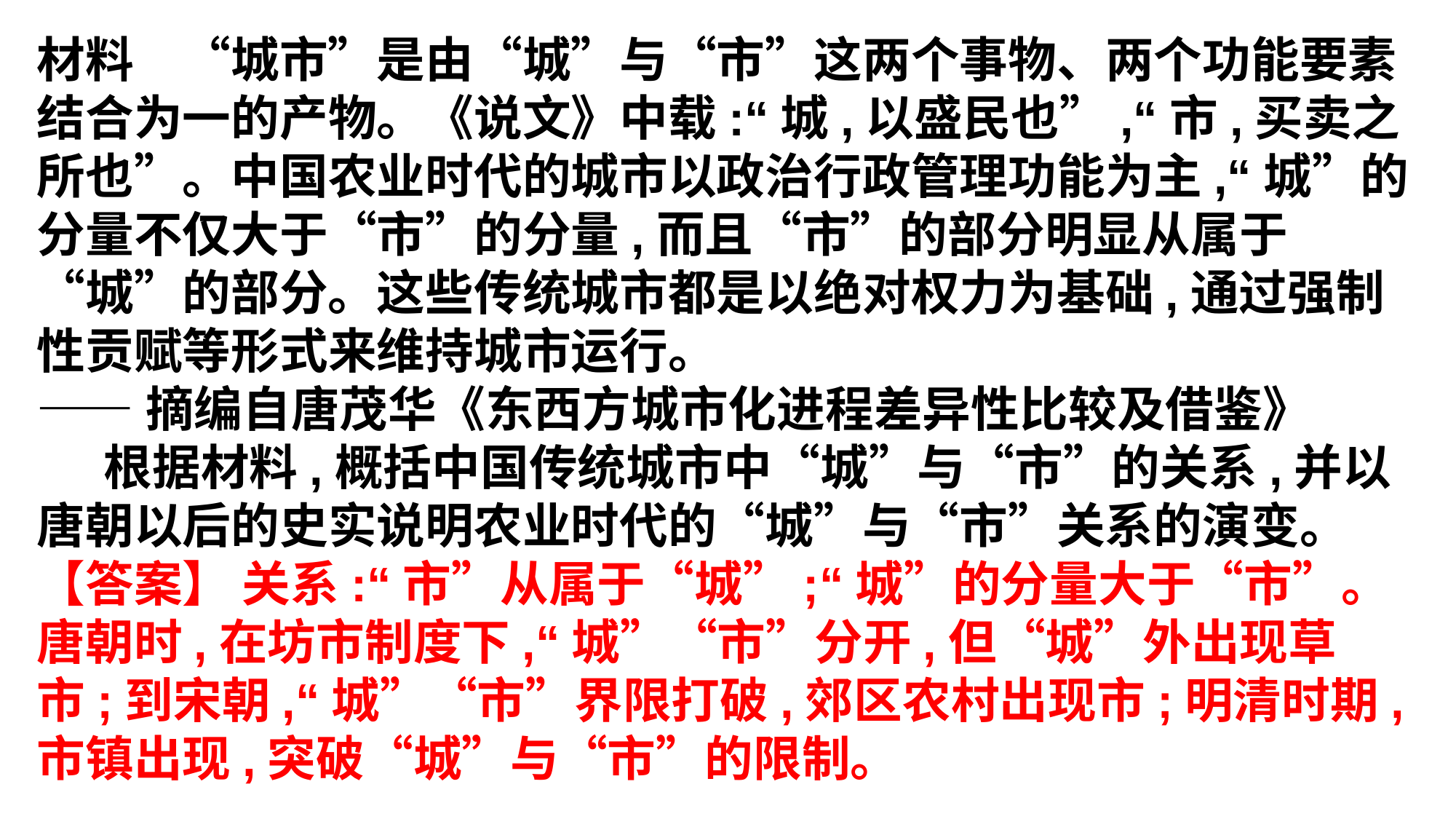

材料　“城市”是由“城”与“市”这两个事物、两个功能要素结合为一的产物。《说文》中载:“城,以盛民也”,“市,买卖之所也”。中国农业时代的城市以政治行政管理功能为主,“城”的分量不仅大于“市”的分量,而且“市”的部分明显从属于“城”的部分。这些传统城市都是以绝对权力为基础,通过强制性贡赋等形式来维持城市运行。
——摘编自唐茂华《东西方城市化进程差异性比较及借鉴》
     根据材料,概括中国传统城市中“城”与“市”的关系,并以唐朝以后的史实说明农业时代的“城”与“市”关系的演变。
【答案】 关系:“市”从属于“城”;“城”的分量大于“市”。唐朝时,在坊市制度下,“城”“市”分开,但“城”外出现草市;到宋朝,“城”“市”界限打破,郊区农村出现市;明清时期,市镇出现,突破“城”与“市”的限制。